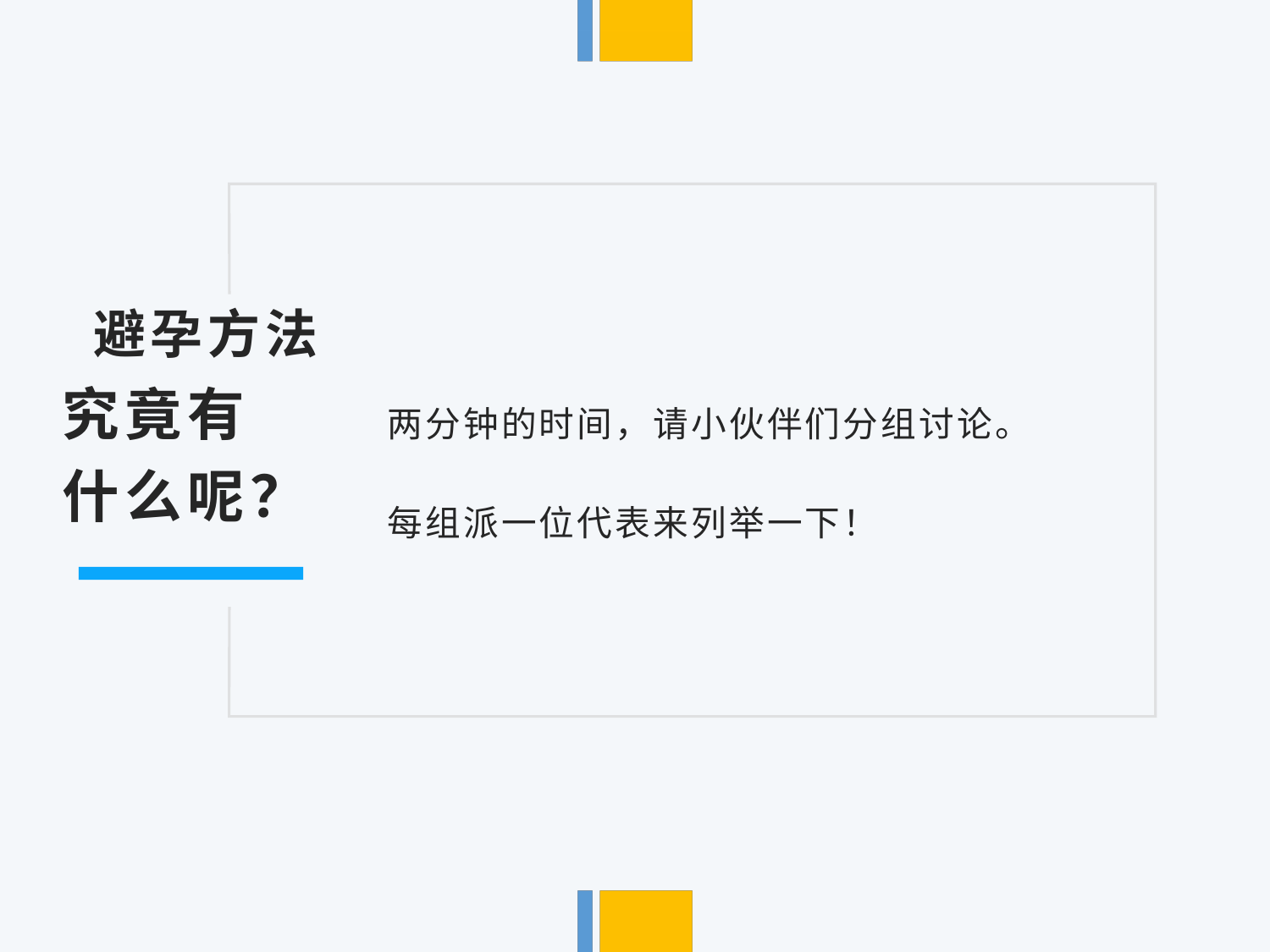

避孕方法
究竟有
什么呢？
两分钟的时间，请小伙伴们分组讨论。
每组派一位代表来列举一下！